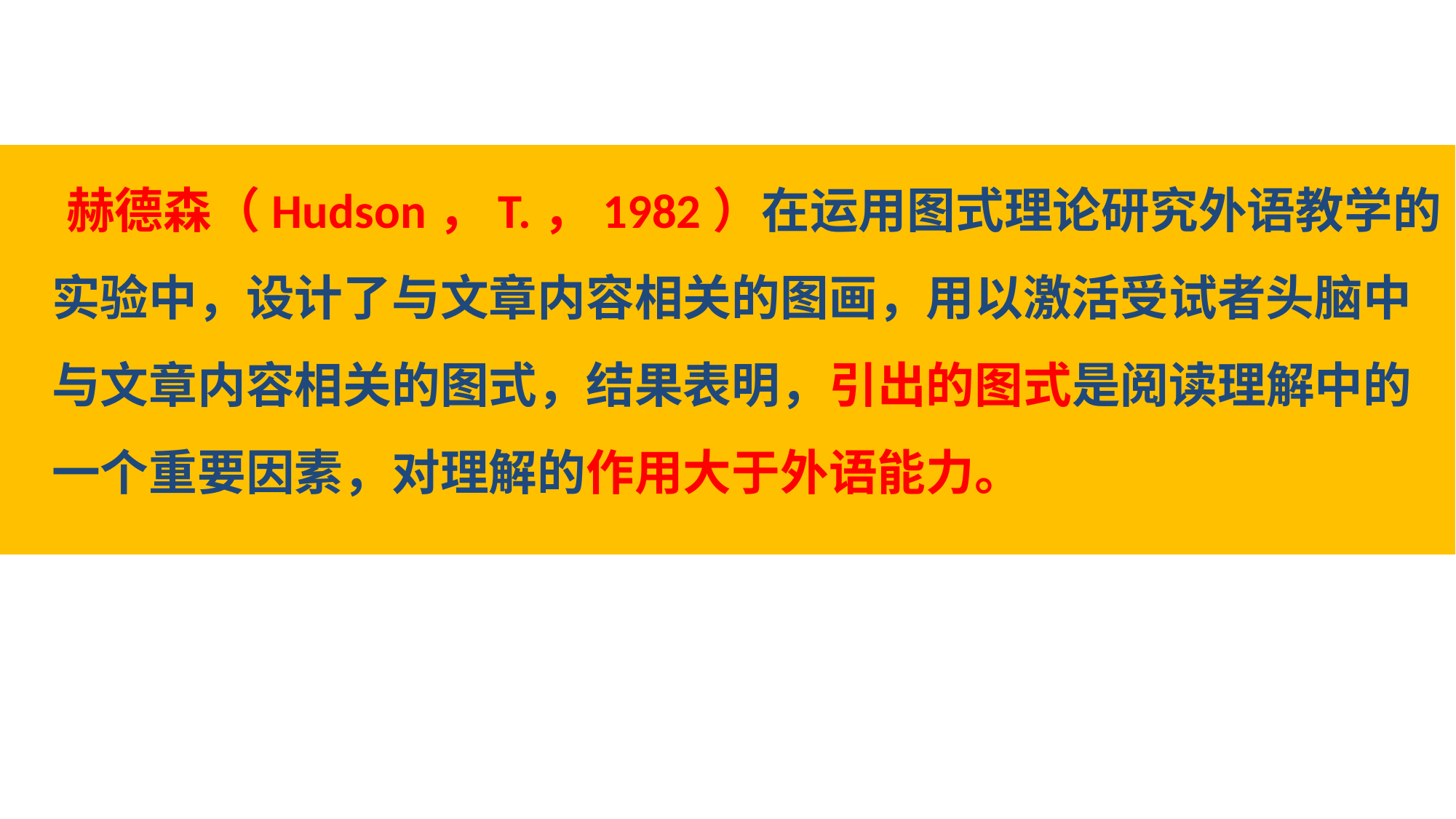

赫德森（Hudson，T.，1982）在运用图式理论研究外语教学的实验中，设计了与文章内容相关的图画，用以激活受试者头脑中与文章内容相关的图式，结果表明，引出的图式是阅读理解中的一个重要因素，对理解的作用大于外语能力。